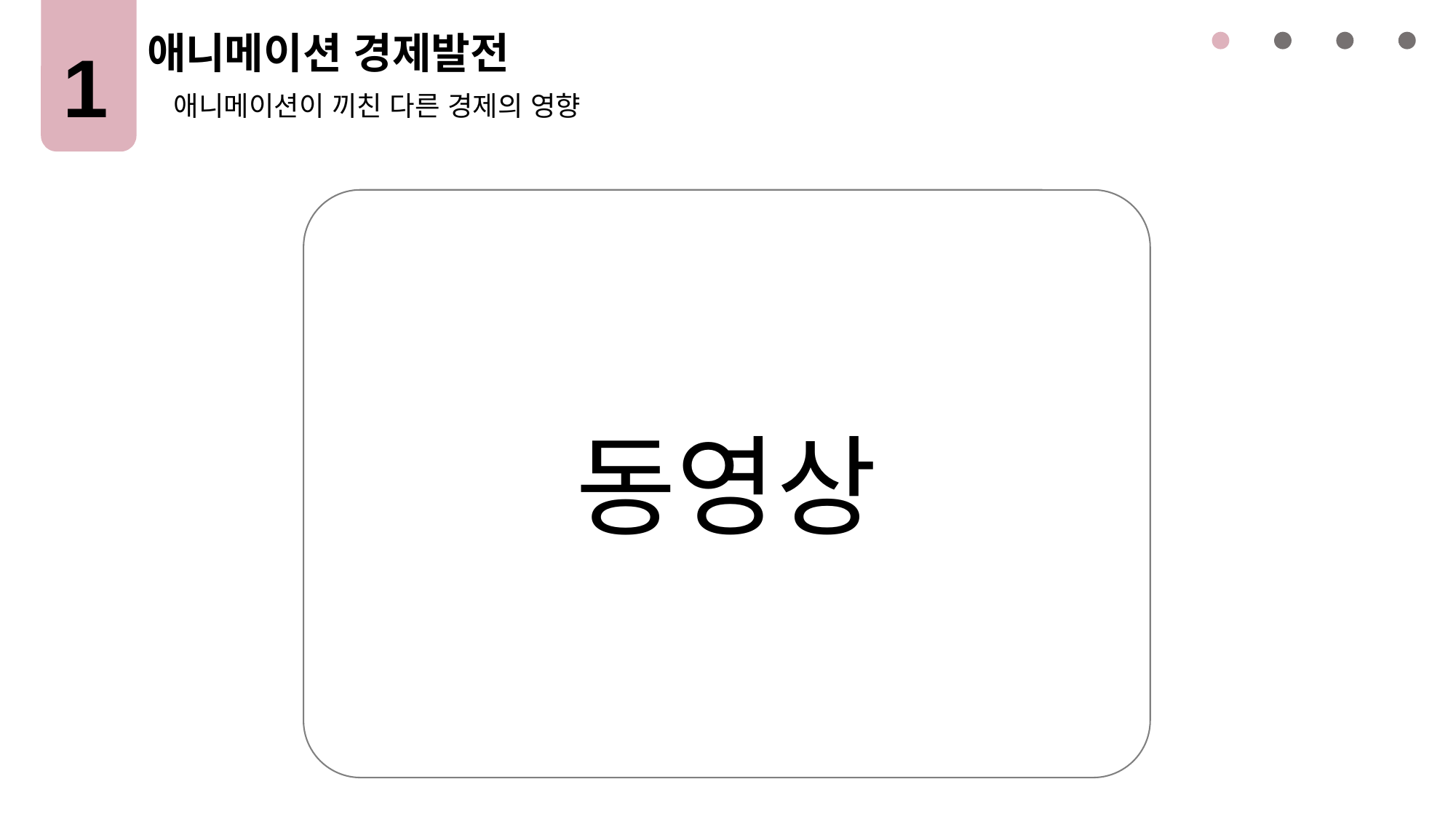

애니메이션 경제발전
1

애니메이션이 끼친 다른 경제의 영향

동영상